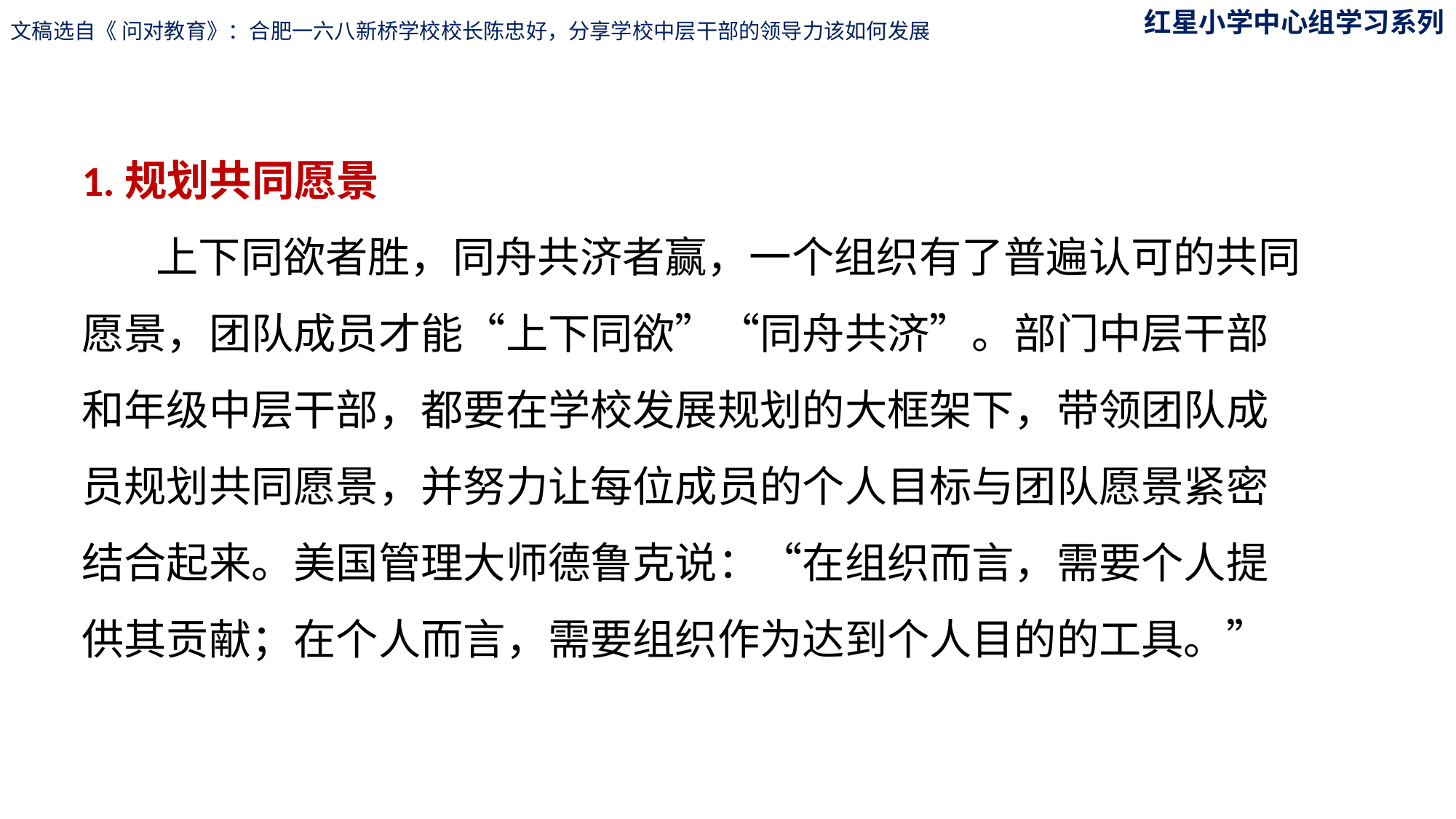

文稿选自《 问对教育》：合肥一六八新桥学校校长陈忠好，分享学校中层干部的领导力该如何发展
红星小学中心组学习系列
1.规划共同愿景
        上下同欲者胜，同舟共济者赢，一个组织有了普遍认可的共同愿景，团队成员才能“上下同欲”“同舟共济”。部门中层干部和年级中层干部，都要在学校发展规划的大框架下，带领团队成员规划共同愿景，并努力让每位成员的个人目标与团队愿景紧密结合起来。美国管理大师德鲁克说：“在组织而言，需要个人提供其贡献；在个人而言，需要组织作为达到个人目的的工具。”